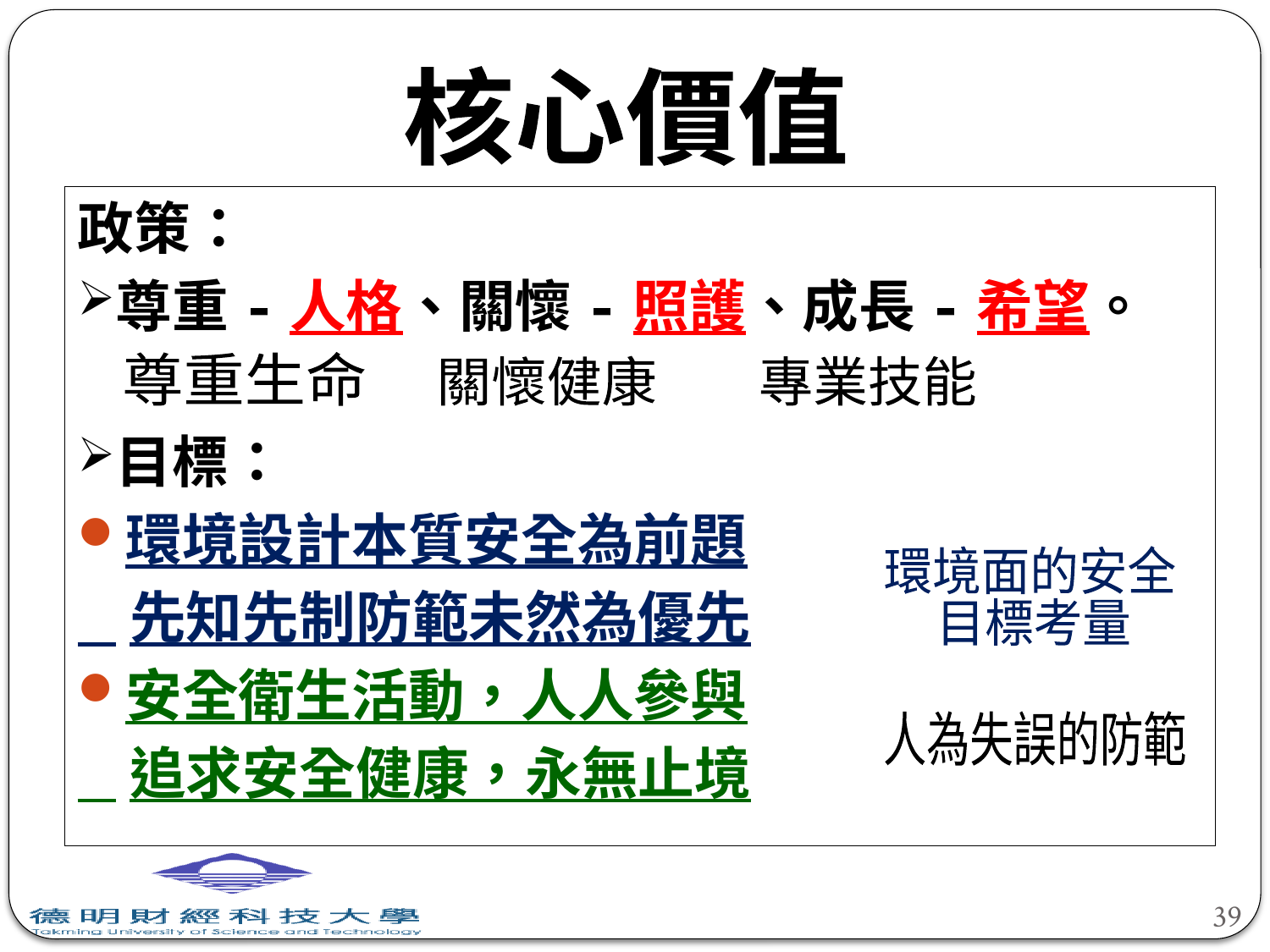

核心價值
政策：
尊重-人格、關懷-照護、成長-希望。

目標：
環境設計本質安全為前題
   先知先制防範未然為優先
安全衛生活動，人人參與
   追求安全健康，永無止境
尊重生命
關懷健康
專業技能
環境面的安全
目標考量
人為失誤的防範
39